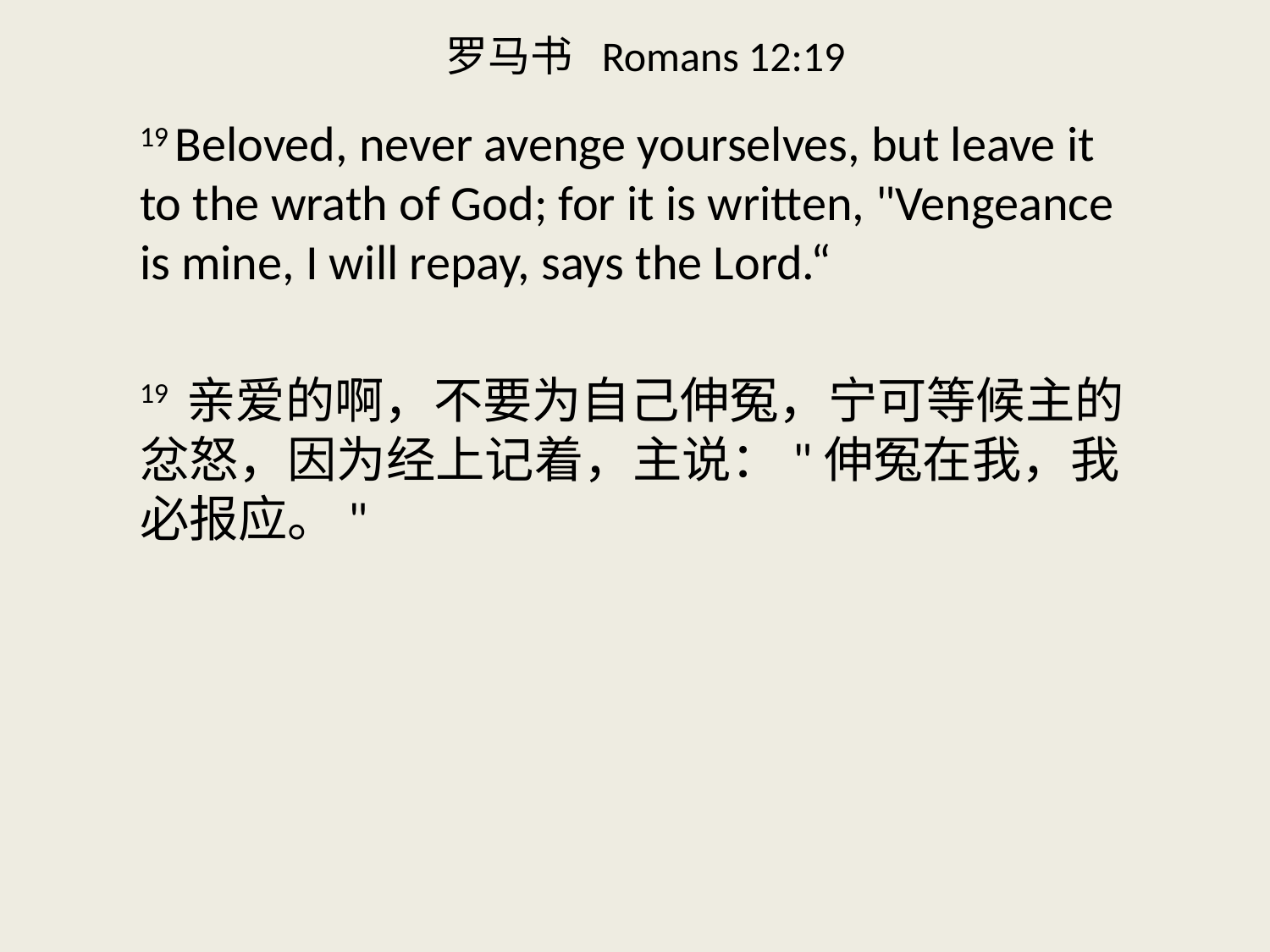

# 罗马书  Romans 12:19
19 Beloved, never avenge yourselves, but leave it to the wrath of God; for it is written, "Vengeance is mine, I will repay, says the Lord.“

19 亲爱的啊，不要为自己伸冤，宁可等候主的忿怒，因为经上记着，主说："伸冤在我，我必报应。"